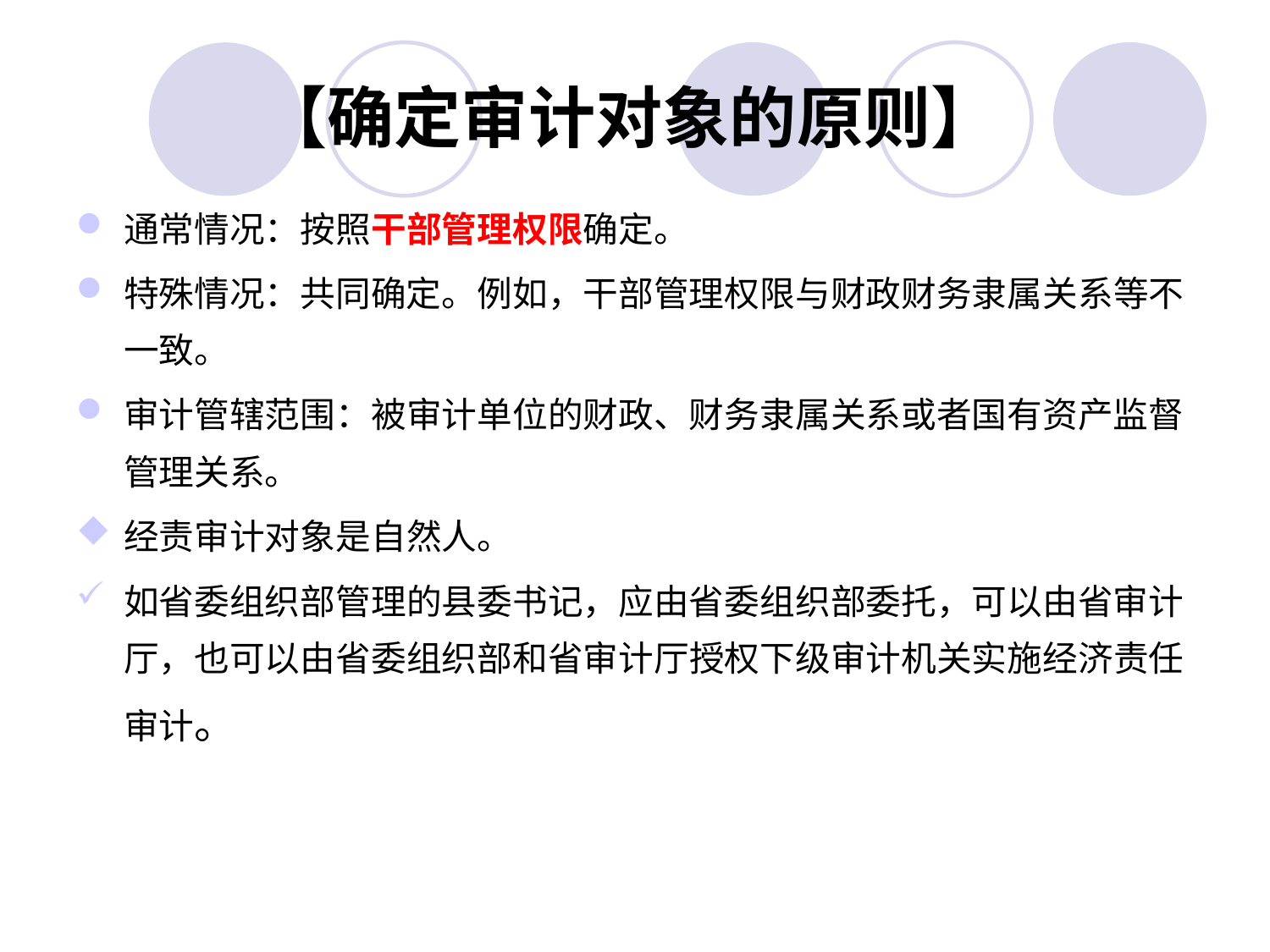

# 【确定审计对象的原则】
通常情况：按照干部管理权限确定。
特殊情况：共同确定。例如，干部管理权限与财政财务隶属关系等不一致。
审计管辖范围：被审计单位的财政、财务隶属关系或者国有资产监督管理关系。
经责审计对象是自然人。
如省委组织部管理的县委书记，应由省委组织部委托，可以由省审计厅，也可以由省委组织部和省审计厅授权下级审计机关实施经济责任审计。